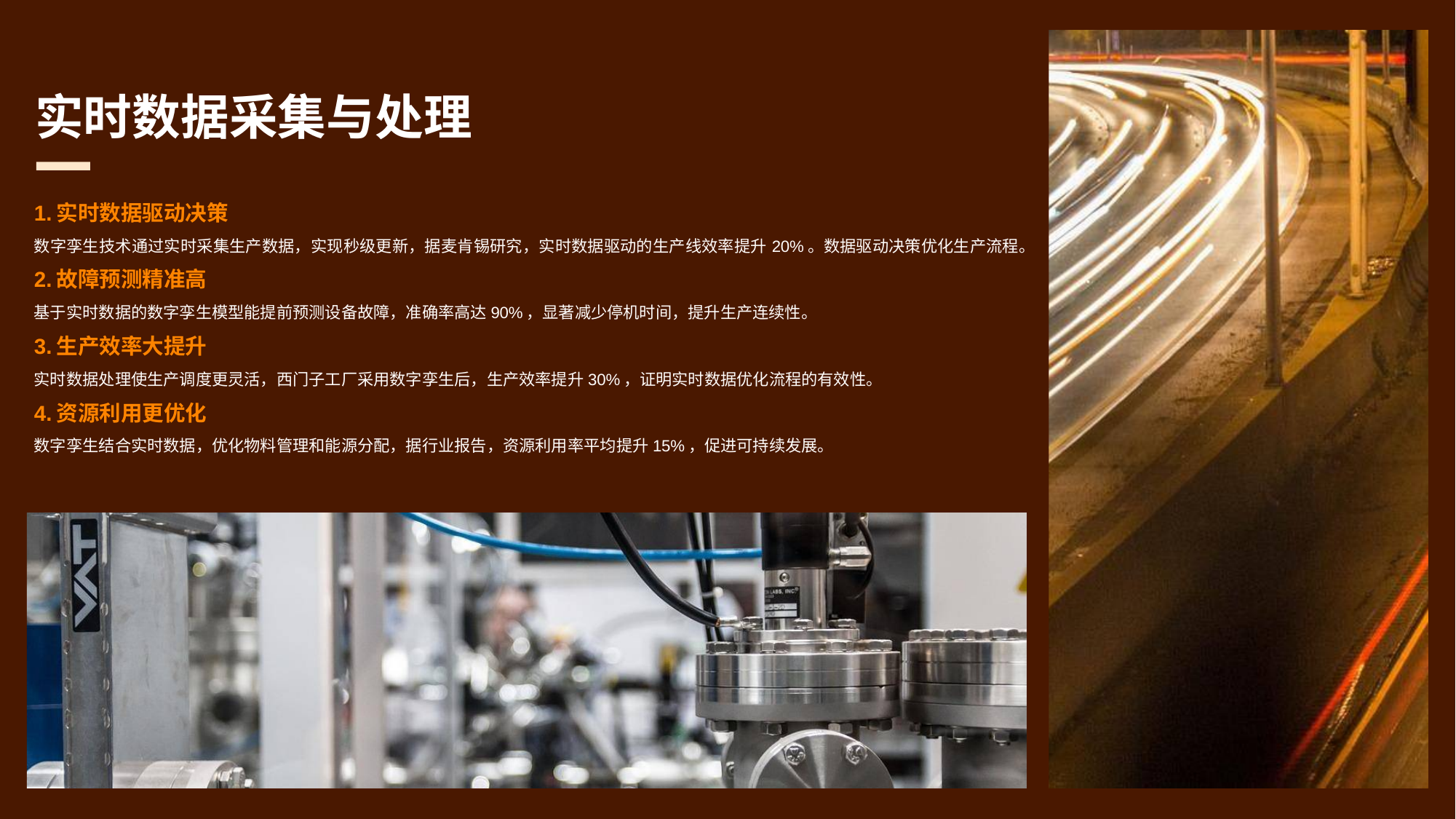

实时数据采集与处理

1.实时数据驱动决策
数字孪生技术通过实时采集生产数据，实现秒级更新，据麦肯锡研究，实时数据驱动的生产线效率提升20%。数据驱动决策优化生产流程。
2.故障预测精准高
基于实时数据的数字孪生模型能提前预测设备故障，准确率高达90%，显著减少停机时间，提升生产连续性。
3.生产效率大提升
实时数据处理使生产调度更灵活，西门子工厂采用数字孪生后，生产效率提升30%，证明实时数据优化流程的有效性。
4.资源利用更优化
数字孪生结合实时数据，优化物料管理和能源分配，据行业报告，资源利用率平均提升15%，促进可持续发展。